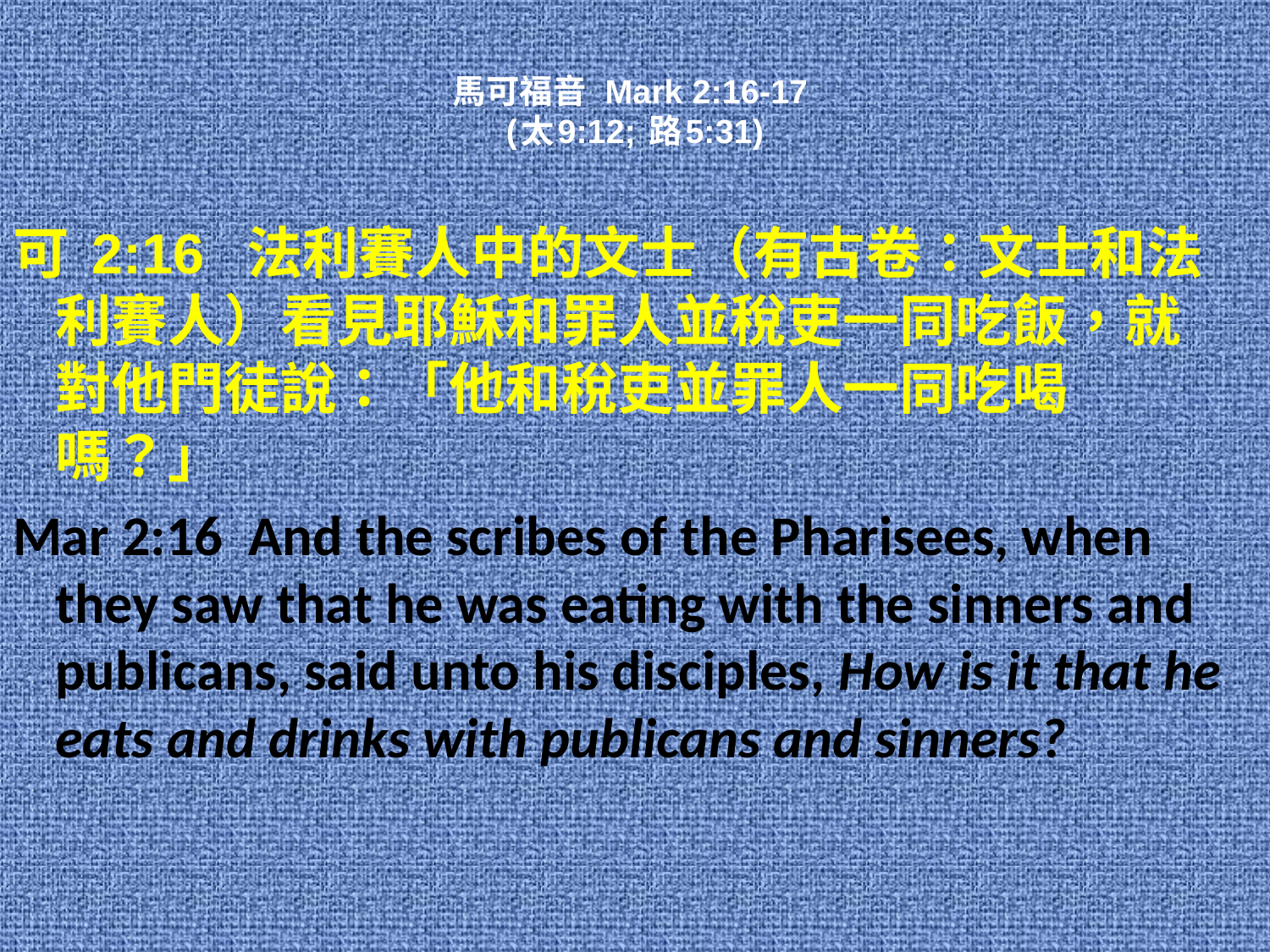

# 馬可福音  Mark 2:16-17 (太9:12; 路5:31)
可 2:16  法利賽人中的文士（有古卷：文士和法利賽人）看見耶穌和罪人並稅吏一同吃飯，就對他門徒說：「他和稅吏並罪人一同吃喝嗎？」
Mar 2:16  And the scribes of the Pharisees, when they saw that he was eating with the sinners and publicans, said unto his disciples, How is it that he eats and drinks with publicans and sinners?